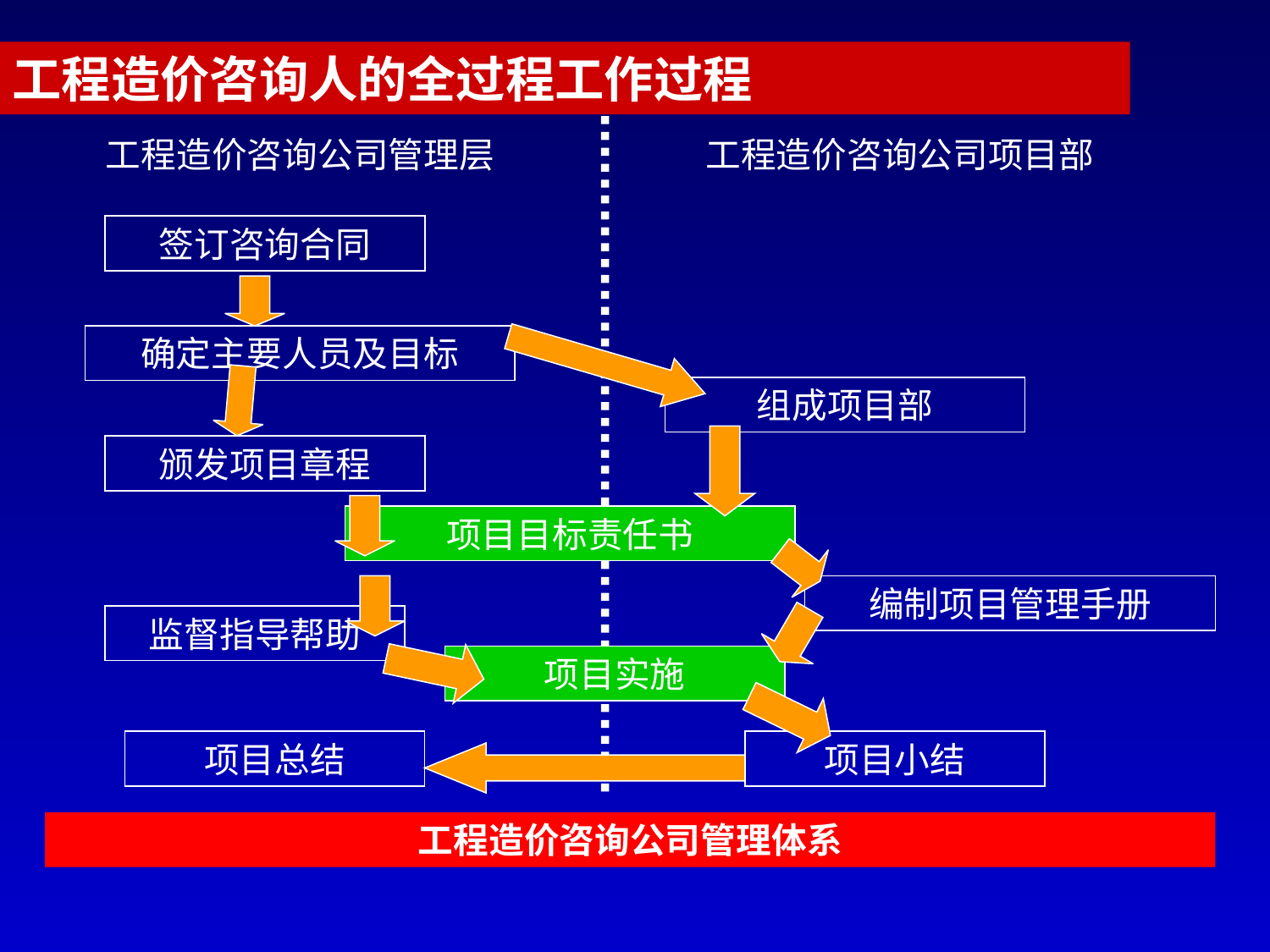

工程造价咨询人的全过程工作过程

工程造价咨询公司管理层
工程造价咨询公司项目部
签订咨询合同

确定主要人员及目标

组成项目部

颁发项目章程

项目目标责任书

编制项目管理手册

监督指导帮助

项目实施

项目总结
项目小结
工程造价咨询公司管理体系
29